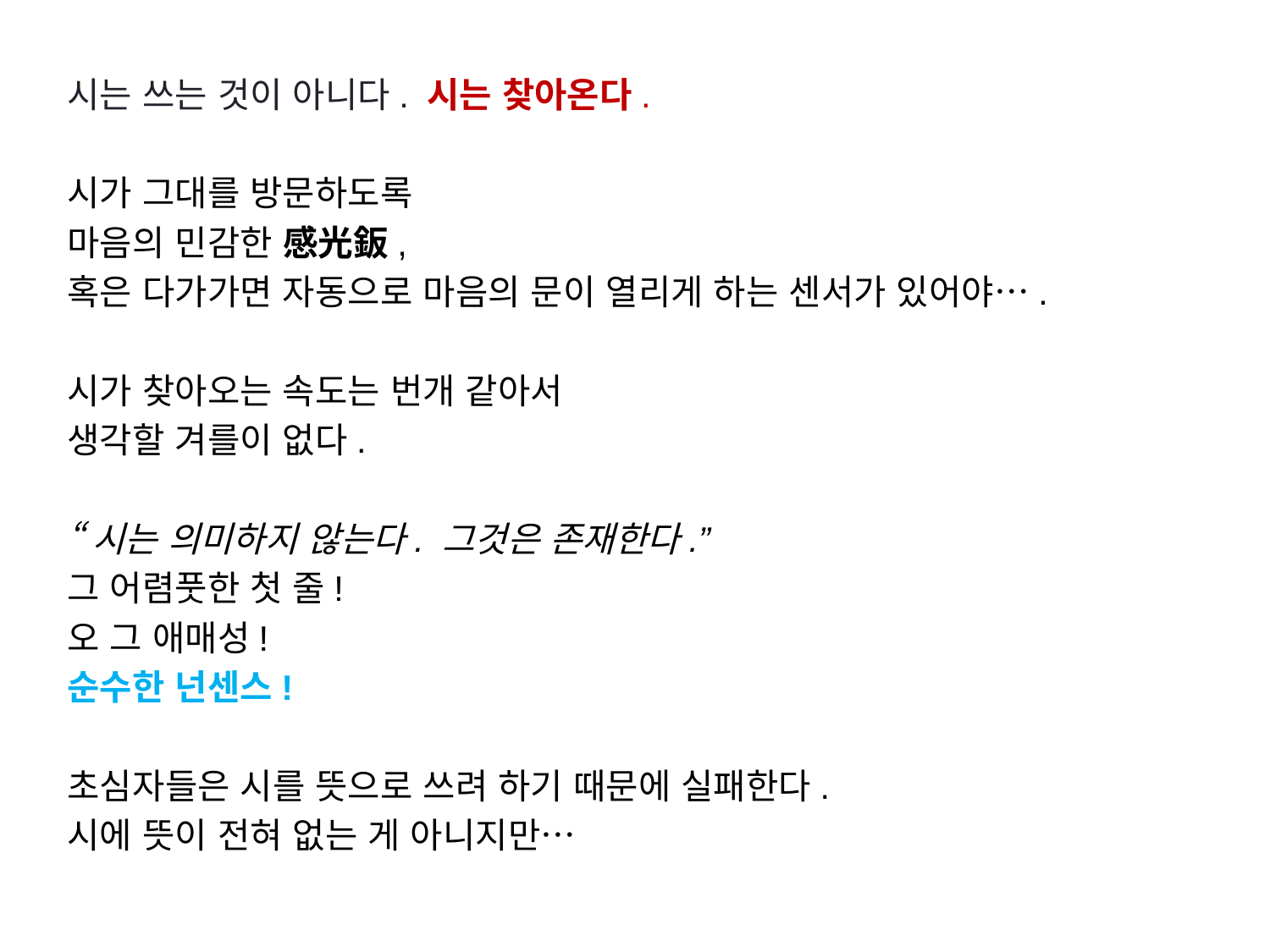

시는 쓰는 것이 아니다. 시는 찾아온다.

시가 그대를 방문하도록
마음의 민감한 感光鈑,
혹은 다가가면 자동으로 마음의 문이 열리게 하는 센서가 있어야….

시가 찾아오는 속도는 번개 같아서
생각할 겨를이 없다.
생각하고 쓰지 않는다.
“시는 의미하지 않는다. 그것은 존재한다.”
그 어렴풋한 첫 줄!
오 그 애매성!
순수한 넌센스!

초심자들은 시를 뜻으로 쓰려 하기 때문에 실패한다.
시에 뜻이 전혀 없는 게 아니지만…
뜻은 나중에 겨우 따라오게 해야….